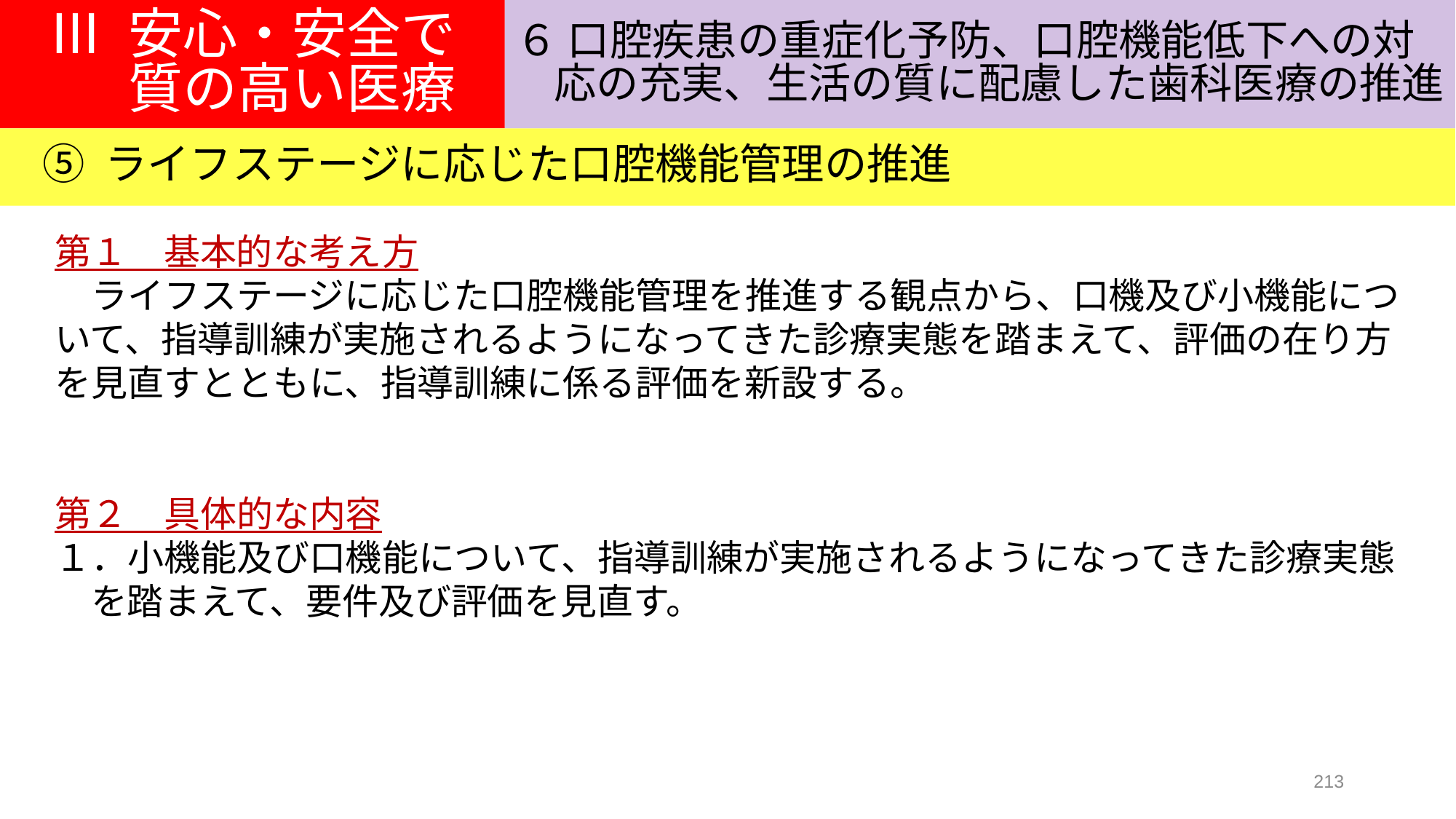

Ⅲ 安心・安全で
質の高い医療
６ 口腔疾患の重症化予防、口腔機能低下への対
応の充実、生活の質に配慮した歯科医療の推進
⑤ ライフステージに応じた口腔機能管理の推進
第１　基本的な考え方
　ライフステージに応じた口腔機能管理を推進する観点から、口機及び小機能について、指導訓練が実施されるようになってきた診療実態を踏まえて、評価の在り方を見直すとともに、指導訓練に係る評価を新設する。

第２　具体的な内容
１．小機能及び口機能について、指導訓練が実施されるようになってきた診療実態
　を踏まえて、要件及び評価を見直す。
213